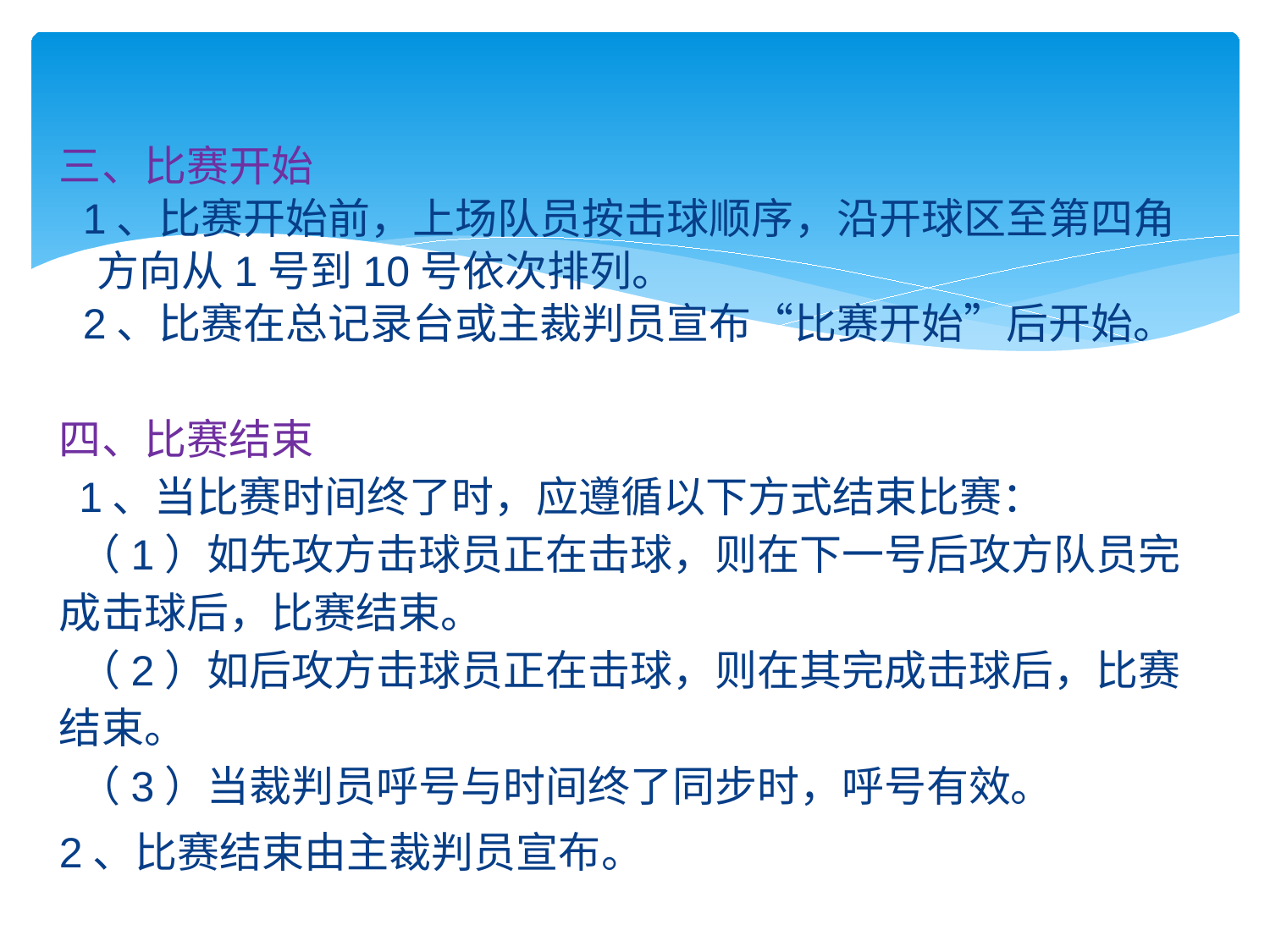

三、比赛开始
  1、比赛开始前，上场队员按击球顺序，沿开球区至第四角方向从1号到10号依次排列。
  2、比赛在总记录台或主裁判员宣布“比赛开始”后开始。

四、比赛结束　　
 1、当比赛时间终了时，应遵循以下方式结束比赛：　　
  （1）如先攻方击球员正在击球，则在下一号后攻方队员完成击球后，比赛结束。　　
  （2）如后攻方击球员正在击球，则在其完成击球后，比赛结束。　
  （3）当裁判员呼号与时间终了同步时，呼号有效。
2、比赛结束由主裁判员宣布。